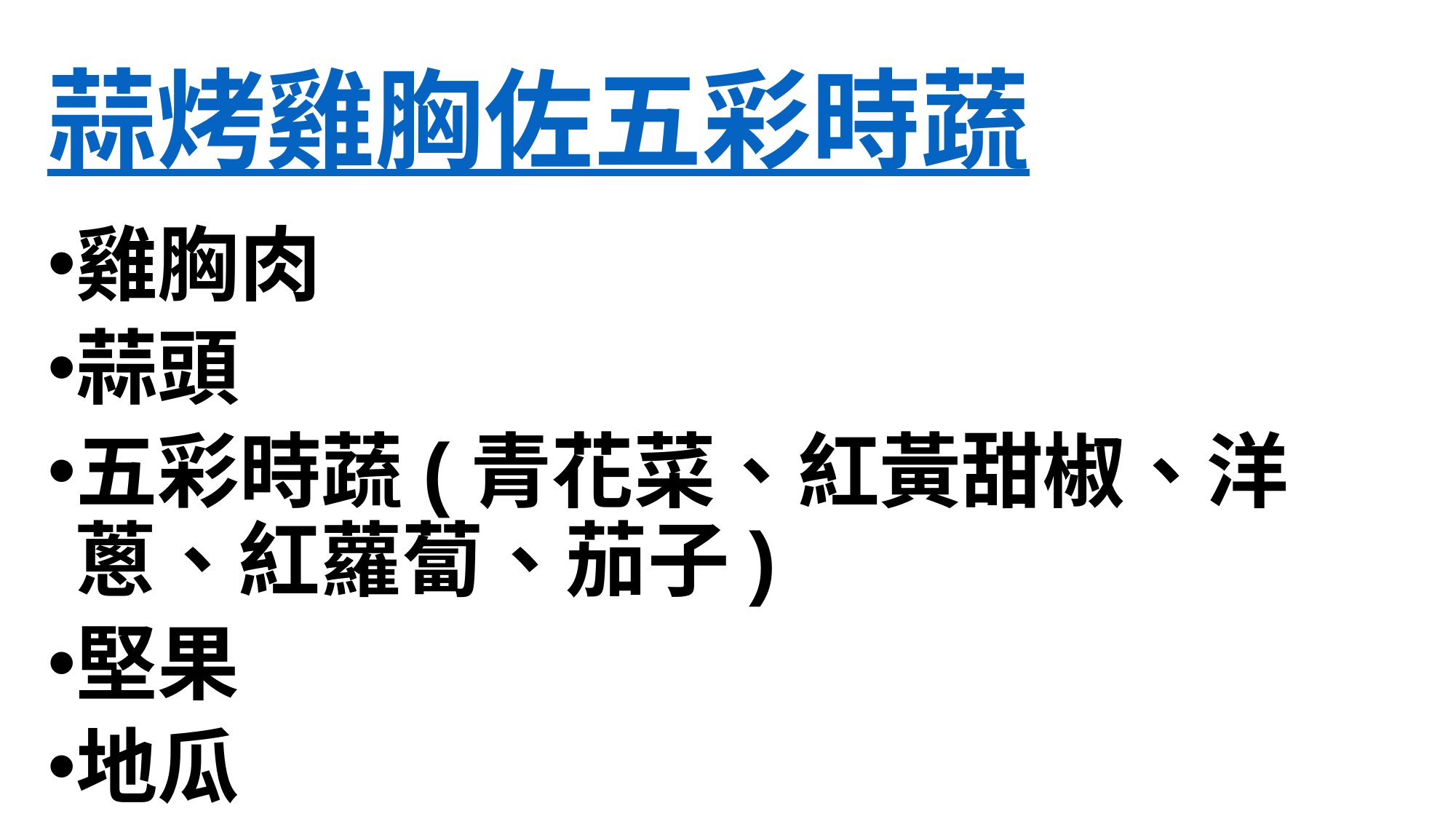

# 蒜烤雞胸佐五彩時蔬
雞胸肉
蒜頭
五彩時蔬(青花菜、紅黃甜椒、洋蔥、紅蘿蔔、茄子)
堅果
地瓜